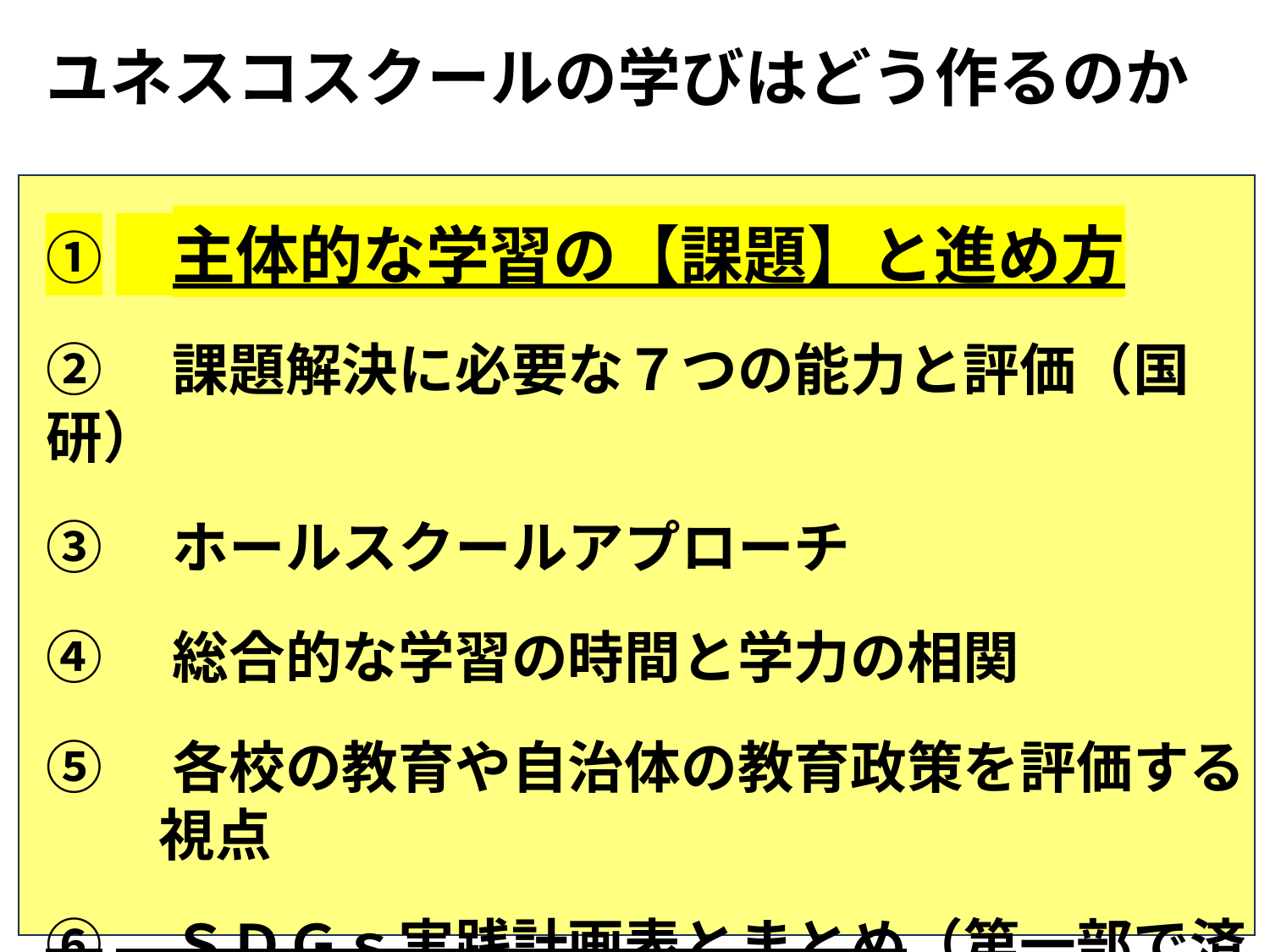

ユネスコスクールの学びはどう作るのか

①　主体的な学習の【課題】と進め方

②　課題解決に必要な７つの能力と評価（国研）

③　ホールスクールアプローチ

④　総合的な学習の時間と学力の相関

⑤　各校の教育や自治体の教育政策を評価する
　　視点

⑥　ＳＤＧｓ実践計画表とまとめ（第一部で済み）